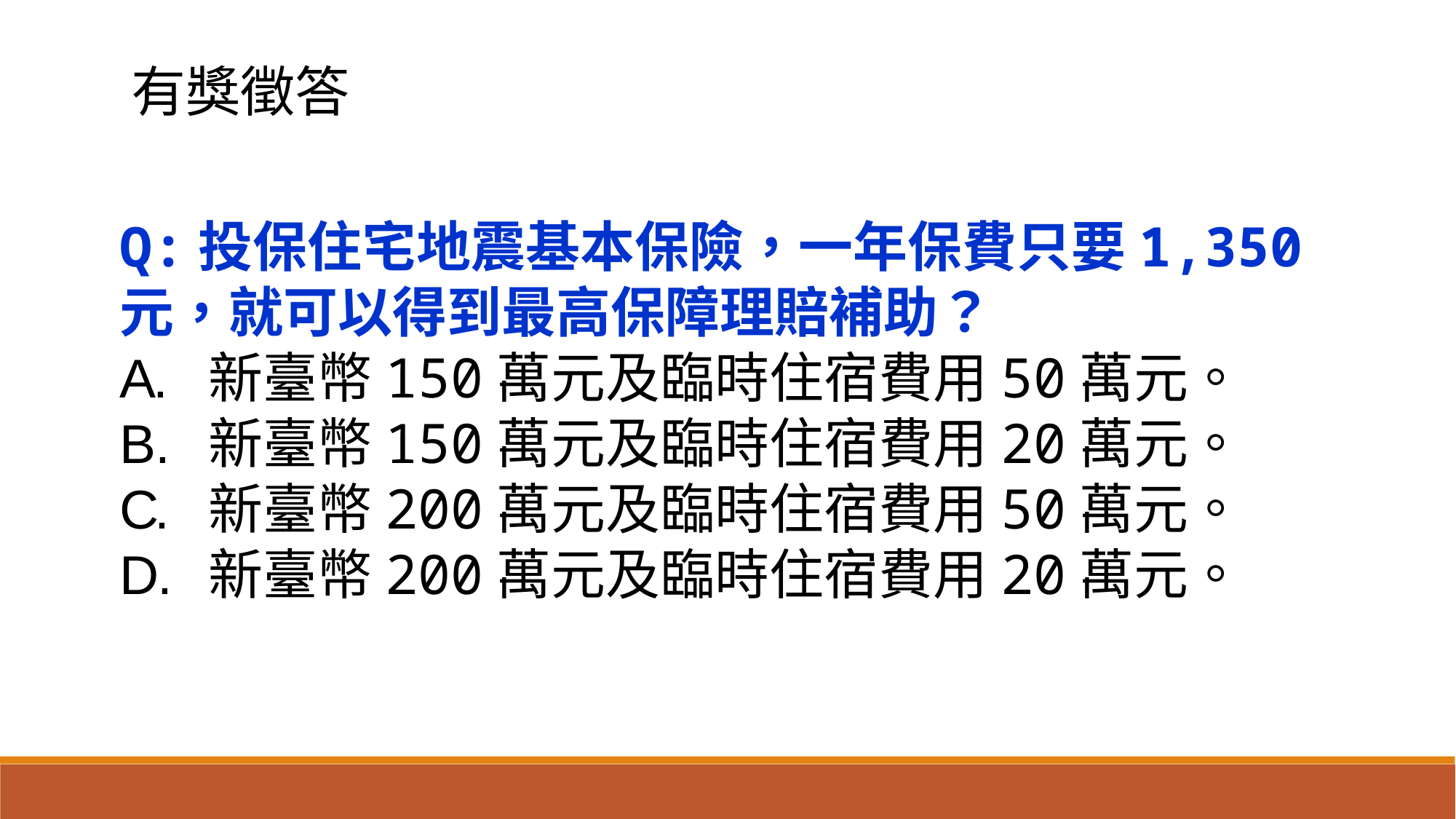

有獎徵答
Q:投保住宅地震基本保險，一年保費只要1,350元，就可以得到最高保障理賠補助？
新臺幣150萬元及臨時住宿費用50萬元。
新臺幣150萬元及臨時住宿費用20萬元。
新臺幣200萬元及臨時住宿費用50萬元。
新臺幣200萬元及臨時住宿費用20萬元。